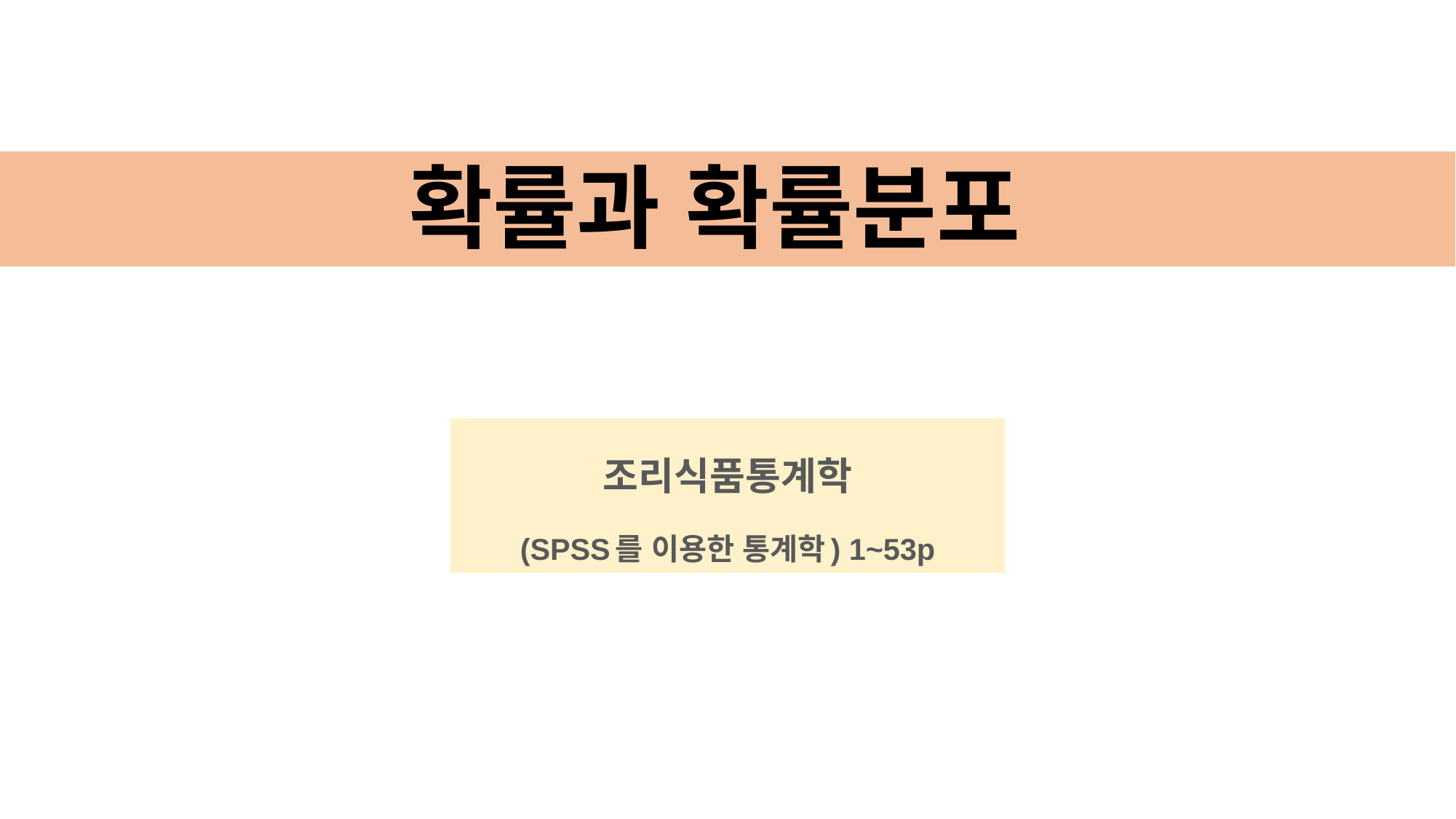

# 확률과 확률분포
조리식품통계학
(SPSS를 이용한 통계학) 1~53p